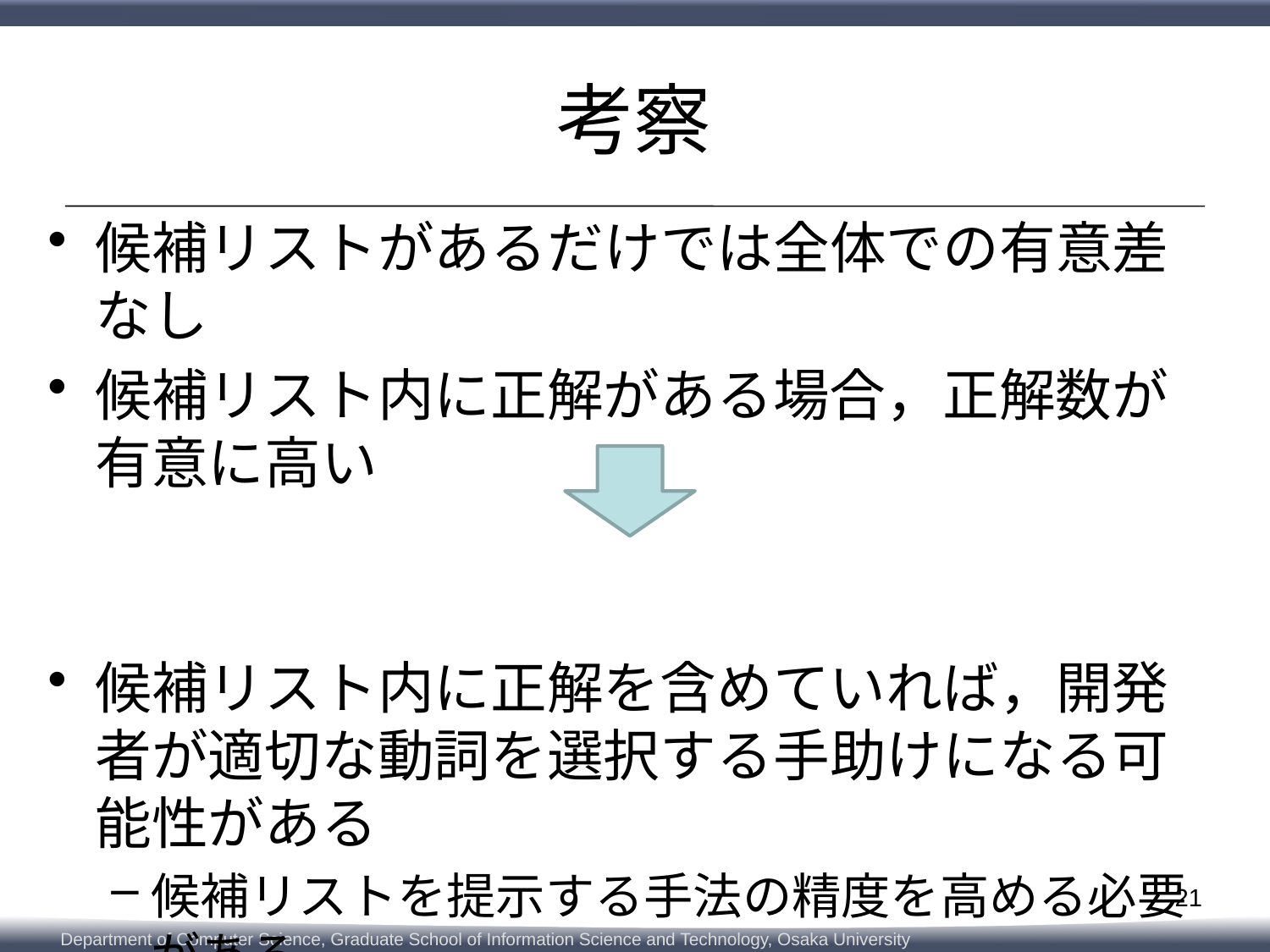

# 考察
候補リストがあるだけでは全体での有意差なし
候補リスト内に正解がある場合，正解数が有意に高い

候補リスト内に正解を含めていれば，開発者が適切な動詞を選択する手助けになる可能性がある
候補リストを提示する手法の精度を高める必要がある

21